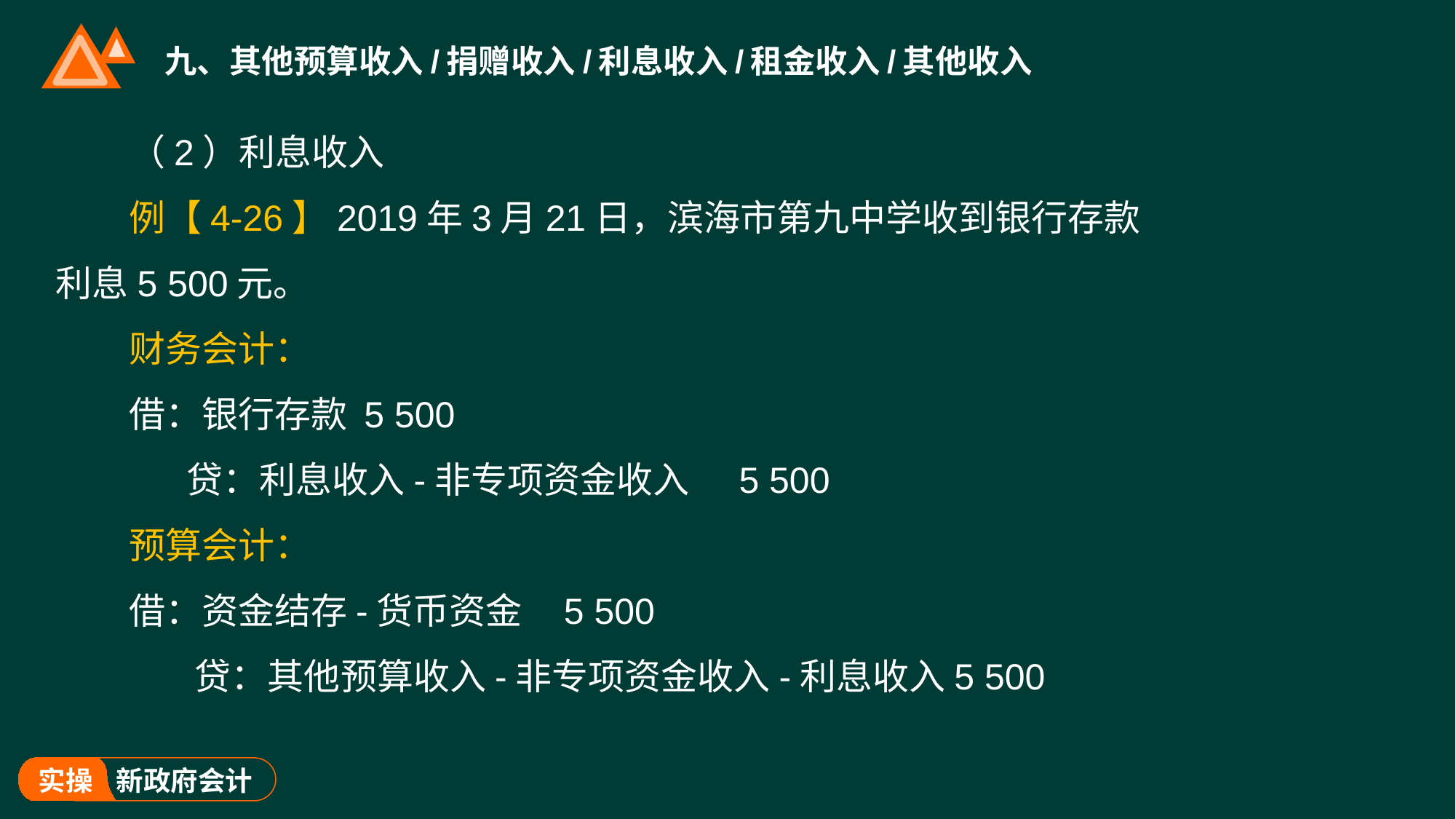

# 九、其他预算收入/捐赠收入/利息收入/租金收入/其他收入
（2）利息收入
例【4-26】2019年3月21日，滨海市第九中学收到银行存款利息5 500元。
财务会计：
借：银行存款 5 500
      贷：利息收入-非专项资金收入     5 500
预算会计：
借：资金结存-货币资金    5 500
       贷：其他预算收入-非专项资金收入-利息收入5 500